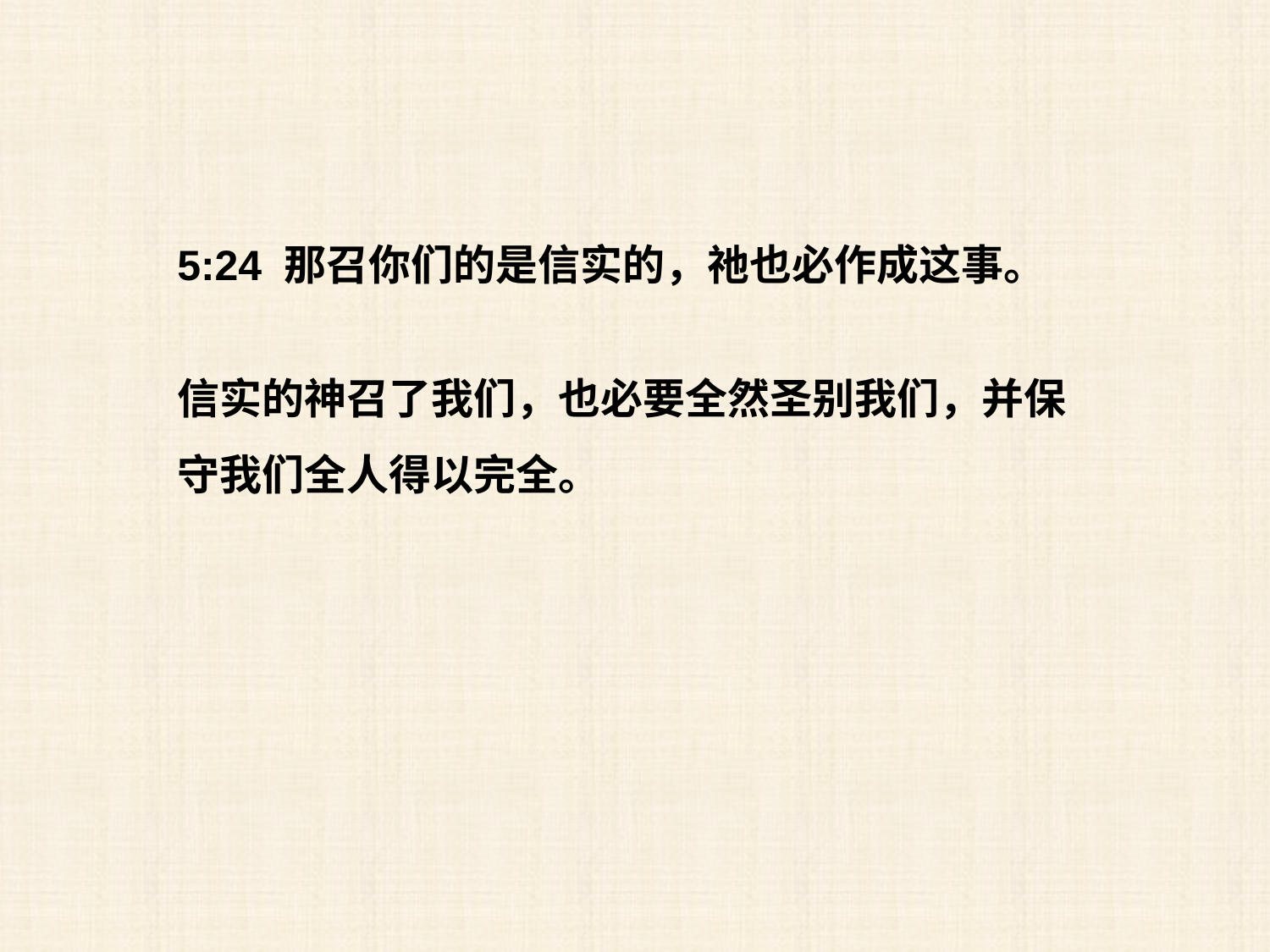

5:24 那召你们的是信实的，祂也必作成这事。
信实的神召了我们，也必要全然圣别我们，并保守我们全人得以完全。